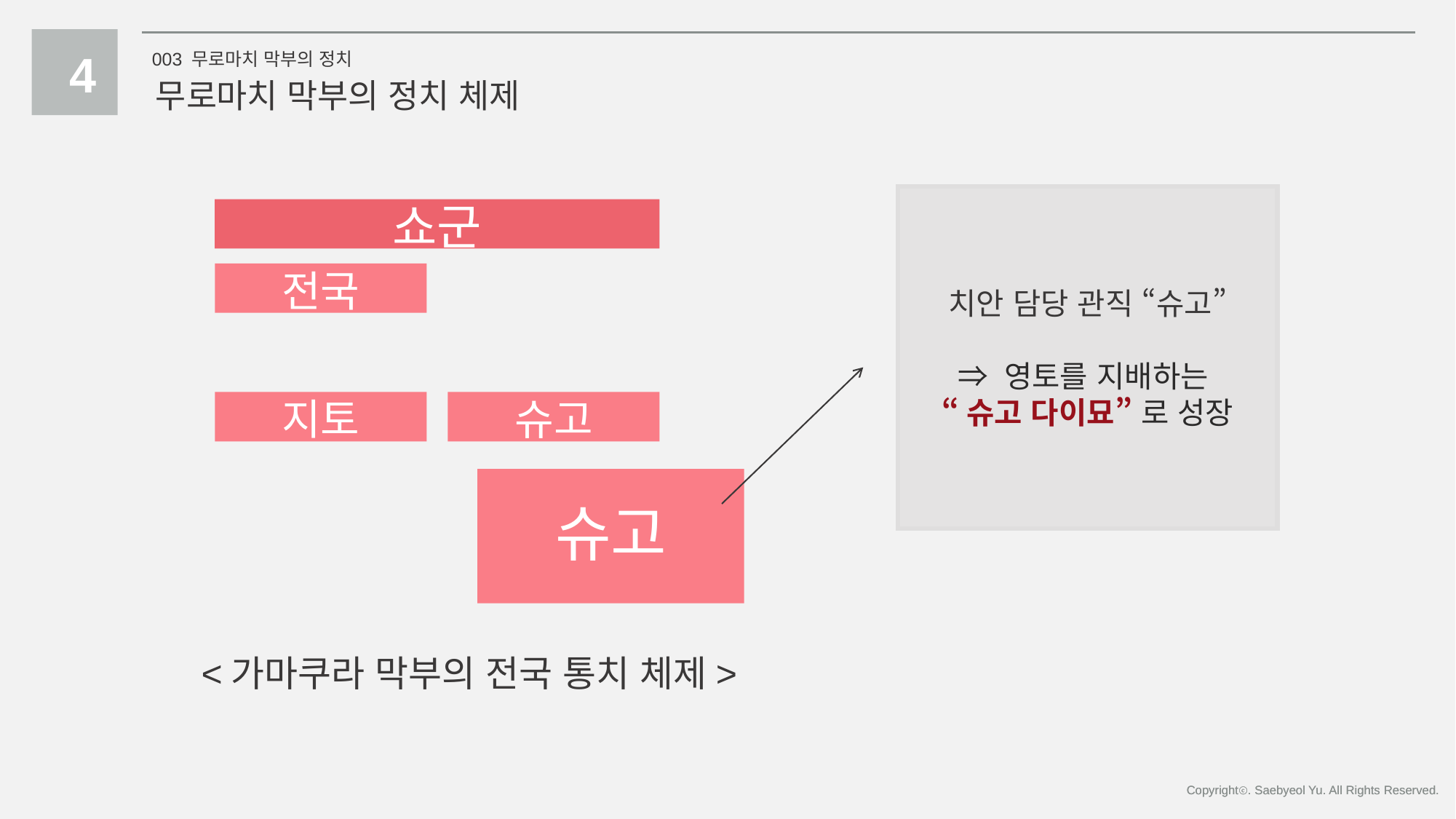

4
003 무로마치 막부의 정치
무로마치 막부의 정치 체제
치안 담당 관직 “슈고”

⇒ 영토를 지배하는
“슈고 다이묘” 로 성장
쇼군
전국
지토
슈고
<가마쿠라 막부의 전국 통치 체제>

슈고
Copyrightⓒ. Saebyeol Yu. All Rights Reserved.